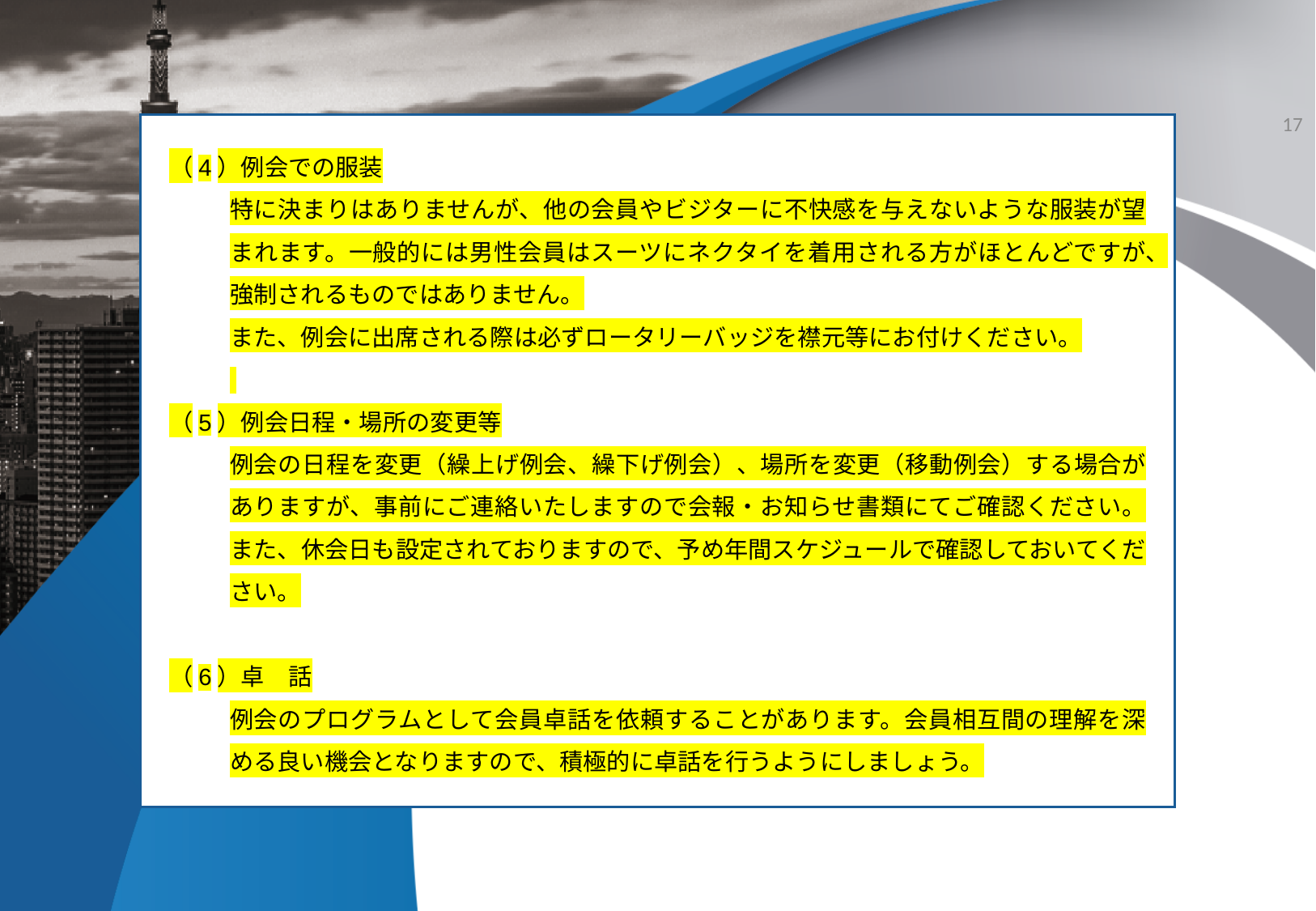

17
（4）例会での服装
特に決まりはありませんが、他の会員やビジターに不快感を与えないような服装が望まれます。一般的には男性会員はスーツにネクタイを着用される方がほとんどですが、強制されるものではありません。
また、例会に出席される際は必ずロータリーバッジを襟元等にお付けください。

（5）例会日程・場所の変更等
例会の日程を変更（繰上げ例会、繰下げ例会）、場所を変更（移動例会）する場合がありますが、事前にご連絡いたしますので会報・お知らせ書類にてご確認ください。また、休会日も設定されておりますので、予め年間スケジュールで確認しておいてください。

（6）卓　話
例会のプログラムとして会員卓話を依頼することがあります。会員相互間の理解を深める良い機会となりますので、積極的に卓話を行うようにしましょう。